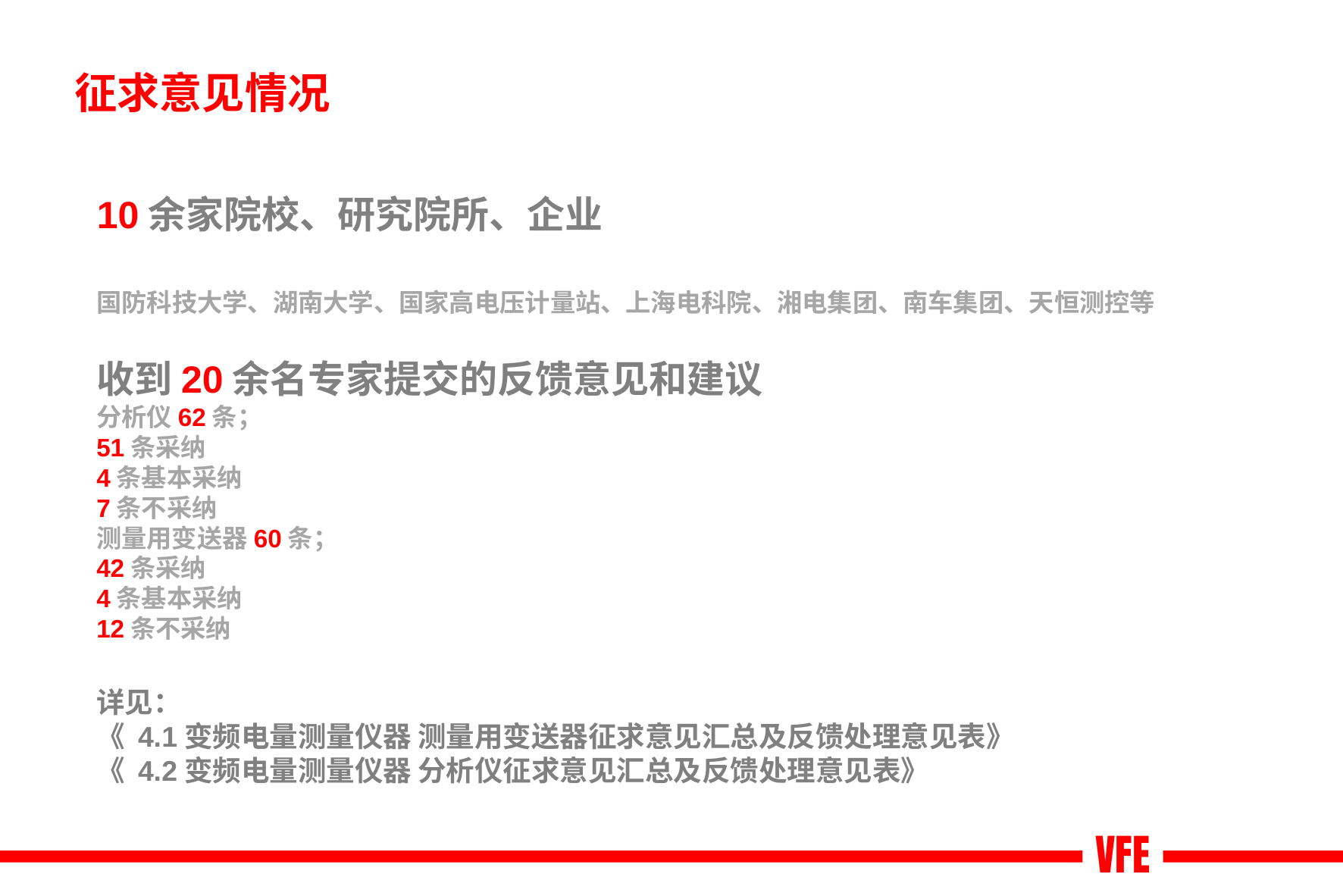

# 征求意见情况
10余家院校、研究院所、企业
国防科技大学、湖南大学、国家高电压计量站、上海电科院、湘电集团、南车集团、天恒测控等
收到20余名专家提交的反馈意见和建议
分析仪62条；
51条采纳
4条基本采纳
7条不采纳
测量用变送器60条；
42条采纳
4条基本采纳
12条不采纳
详见：
《 4.1变频电量测量仪器 测量用变送器征求意见汇总及反馈处理意见表》
《 4.2变频电量测量仪器 分析仪征求意见汇总及反馈处理意见表》